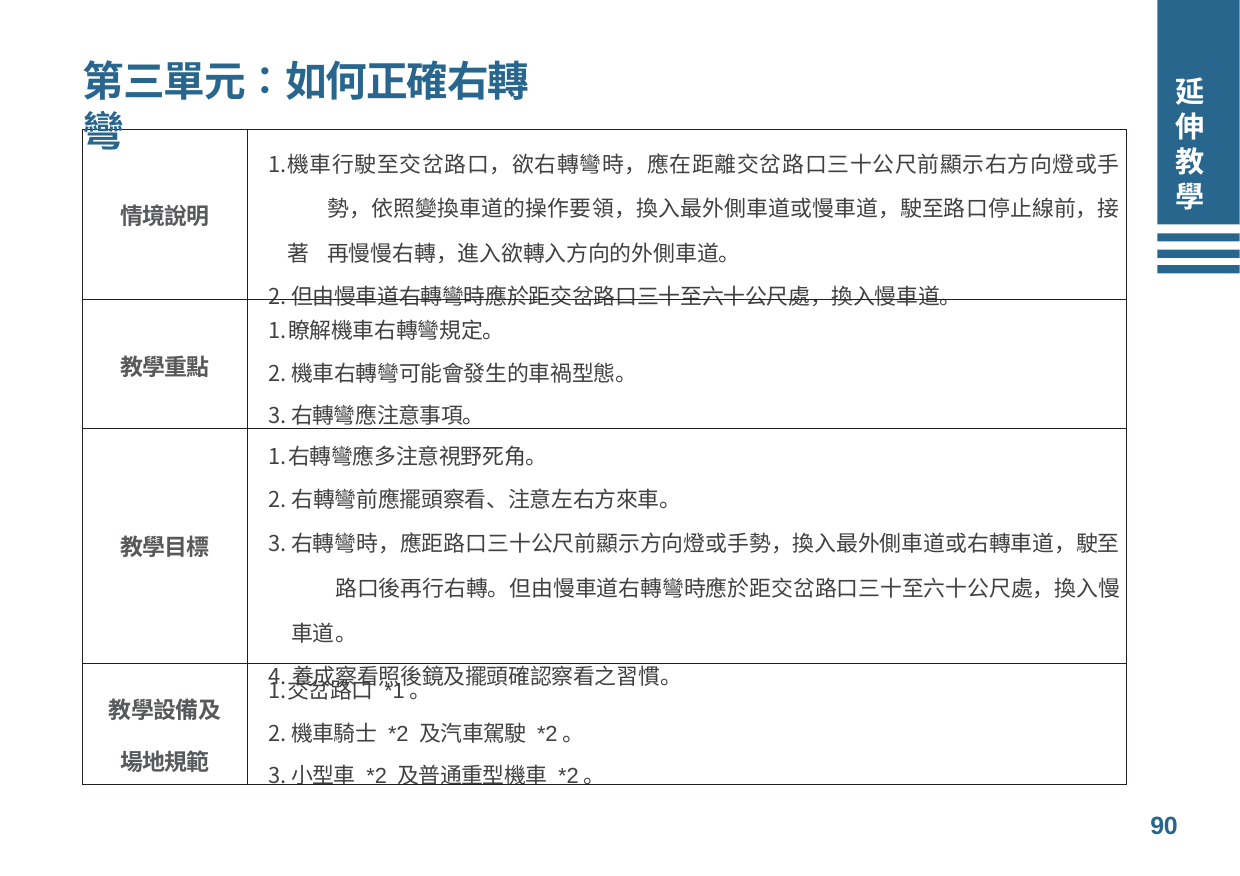

# 第三單元∶如何正確右轉彎
延伸教學
| 情境說明 | 機車行駛至交岔路口，欲右轉彎時，應在距離交岔路口三十公尺前顯示右方向燈或手 勢，依照變換車道的操作要領，換入最外側車道或慢車道，駛至路口停止線前，接著 再慢慢右轉，進入欲轉入方向的外側車道。 但由慢車道右轉彎時應於距交岔路口三十至六十公尺處，換入慢車道。 |
| --- | --- |
| 教學重點 | 瞭解機車右轉彎規定。 機車右轉彎可能會發生的車禍型態。 右轉彎應注意事項。 |
| 教學目標 | 右轉彎應多注意視野死角。 右轉彎前應擺頭察看、注意左右方來車。 右轉彎時，應距路口三十公尺前顯示方向燈或手勢，換入最外側車道或右轉車道，駛至 路口後再行右轉。但由慢車道右轉彎時應於距交岔路口三十至六十公尺處，換入慢車道 。 養成察看照後鏡及擺頭確認察看之習慣。 |
| 教學設備及場地規範 | 交岔路口 \*1。 機車騎士 \*2 及汽車駕駛 \*2。 小型車 \*2 及普通重型機車 \*2。 |

90